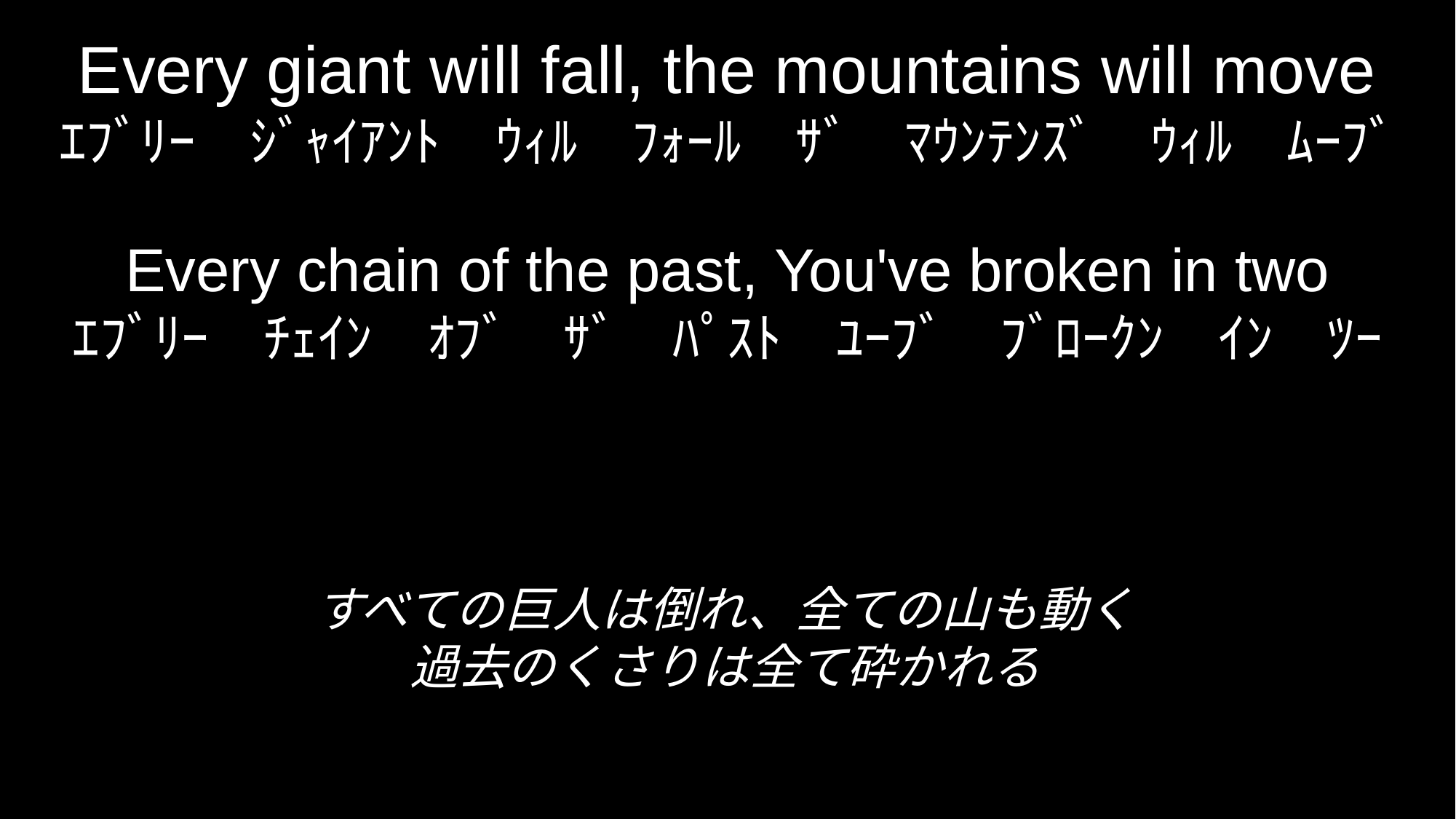

Every giant will fall, the mountains will move
ｴﾌﾞﾘｰ　ｼﾞｬｲｱﾝﾄ　ｳｨﾙ　ﾌｫｰﾙ　ｻﾞ　ﾏｳﾝﾃﾝｽﾞ　ｳｨﾙ　ﾑｰﾌﾞ

Every chain of the past, You've broken in two
ｴﾌﾞﾘｰ　ﾁｪｲﾝ　ｵﾌﾞ　ｻﾞ　ﾊﾟｽﾄ　ﾕｰﾌﾞ　ﾌﾞﾛｰｸﾝ　ｲﾝ　ﾂｰ

すべての巨人は倒れ、全ての山も動く
過去のくさりは全て砕かれる